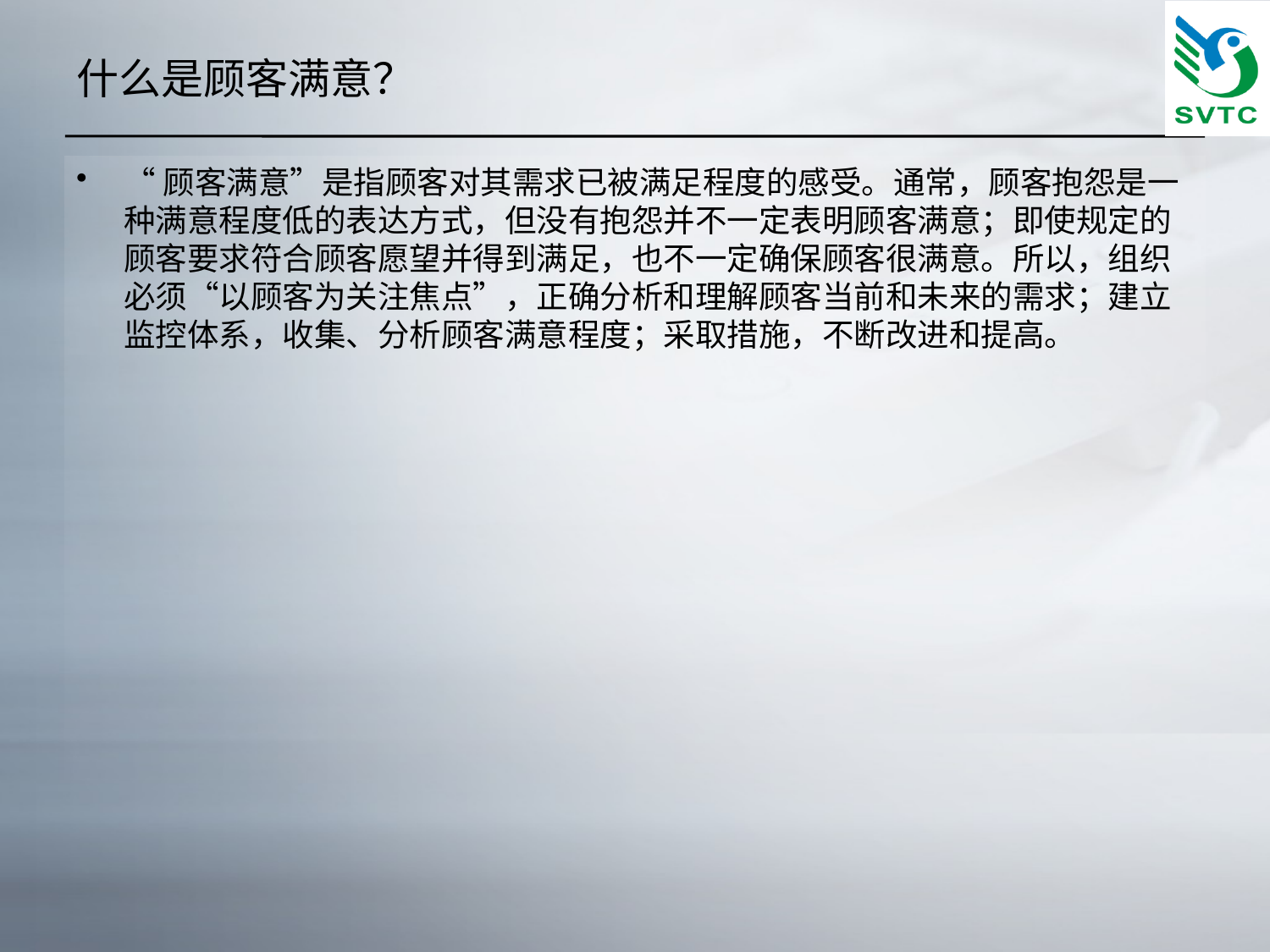

# 什么是顾客满意？
“顾客满意”是指顾客对其需求已被满足程度的感受。通常，顾客抱怨是一种满意程度低的表达方式，但没有抱怨并不一定表明顾客满意；即使规定的顾客要求符合顾客愿望并得到满足，也不一定确保顾客很满意。所以，组织必须“以顾客为关注焦点”，正确分析和理解顾客当前和未来的需求；建立监控体系，收集、分析顾客满意程度；采取措施，不断改进和提高。